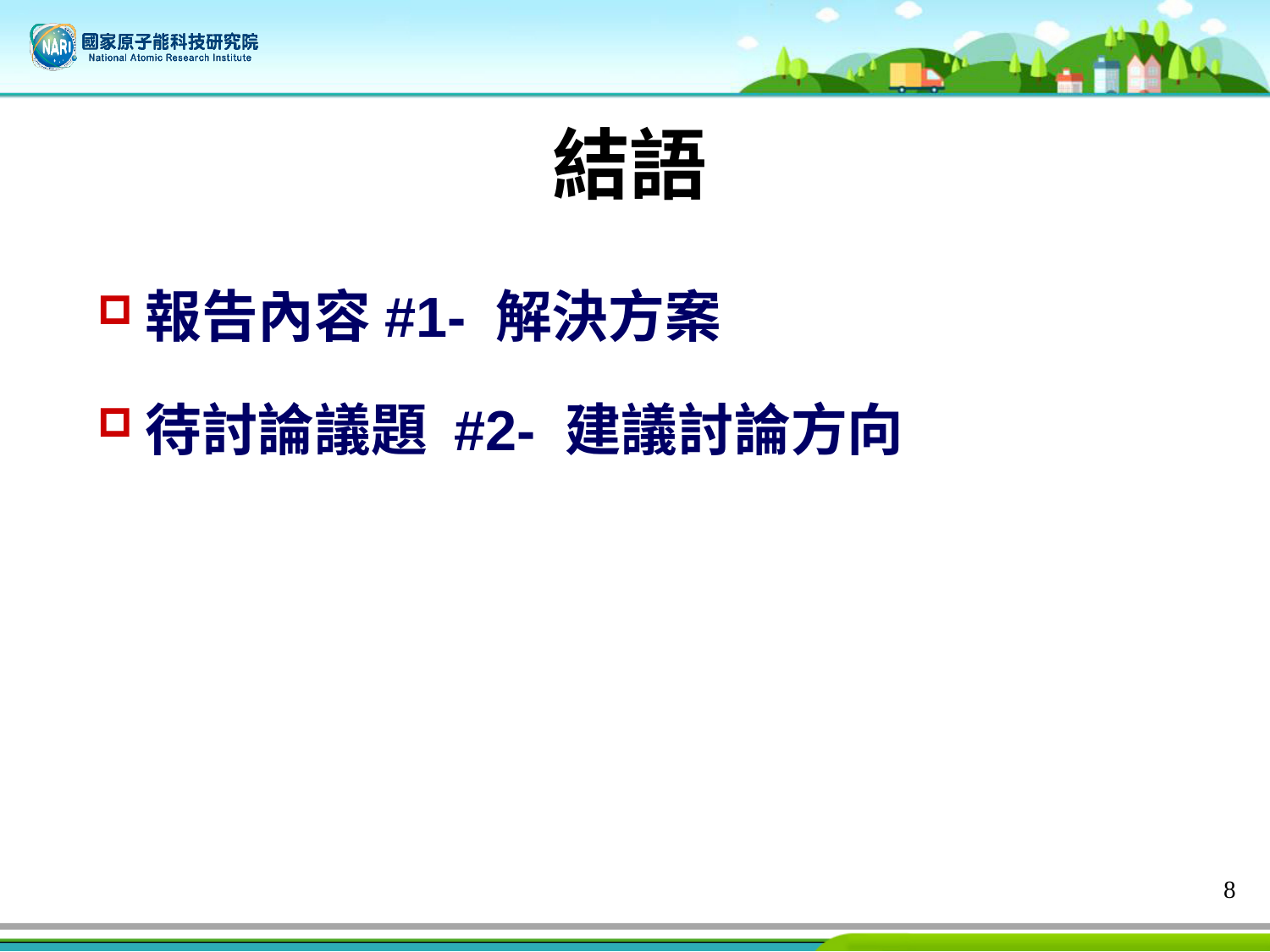

# 結語
報告內容#1- 解決方案
待討論議題 #2- 建議討論方向
8